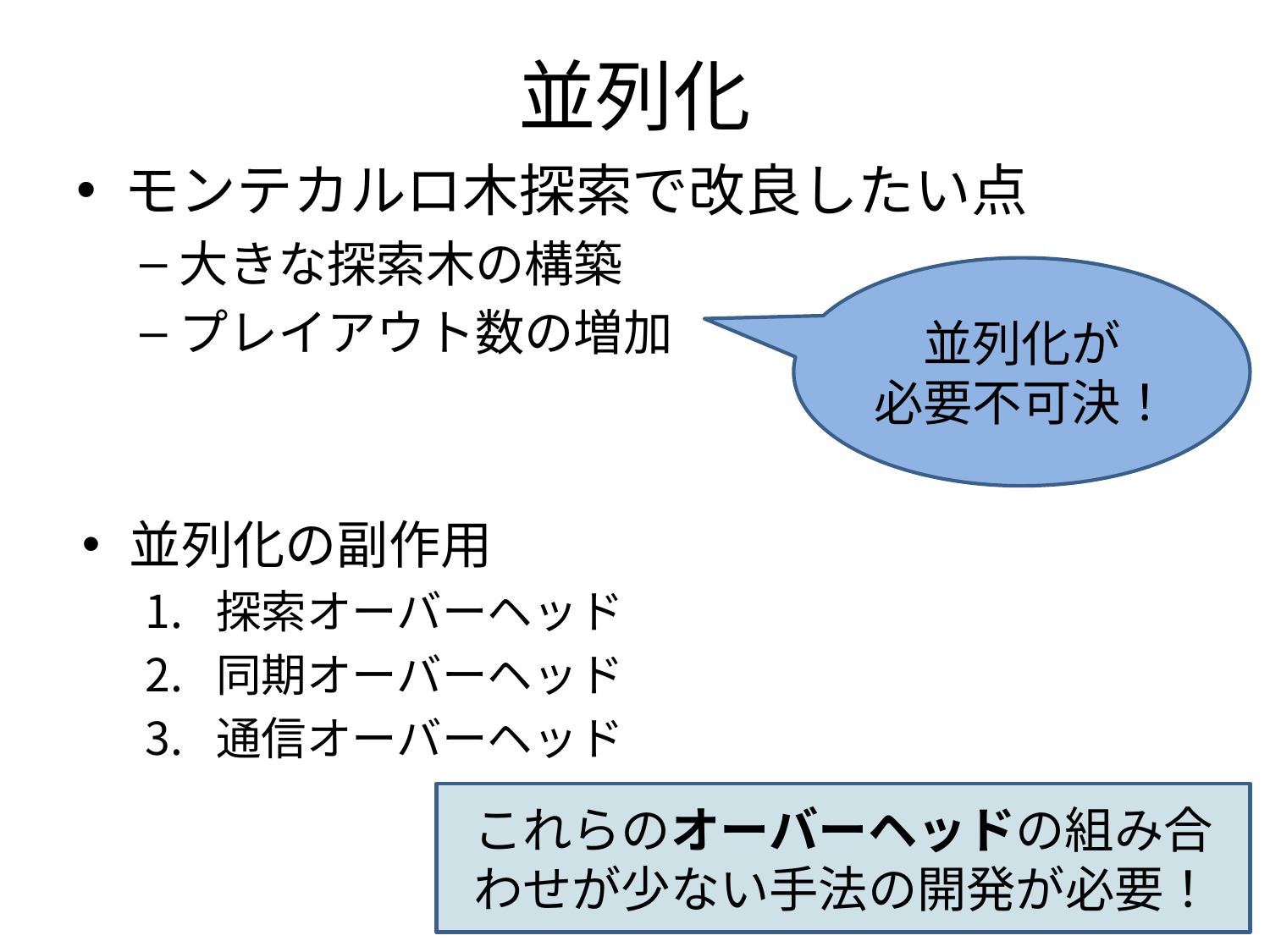

# 並列化
モンテカルロ木探索で改良したい点
大きな探索木の構築
プレイアウト数の増加
並列化が
必要不可決！
並列化の副作用
探索オーバーヘッド
同期オーバーヘッド
通信オーバーヘッド
これらのオーバーヘッドの組み合わせが少ない手法の開発が必要！